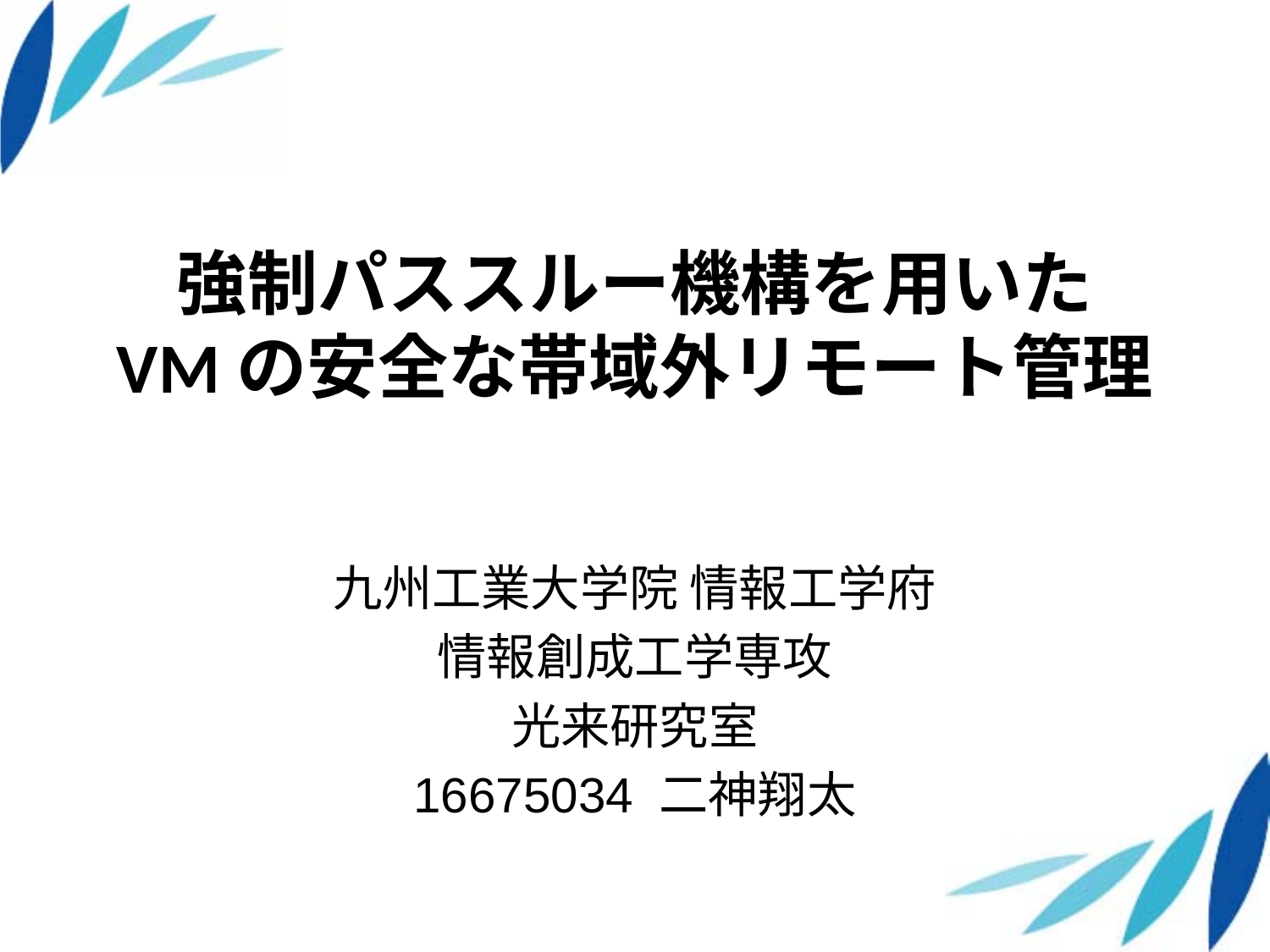

# 強制パススルー機構を用いた VMの安全な帯域外リモート管理
九州工業大学院 情報工学府
情報創成工学専攻
光来研究室
16675034 二神翔太